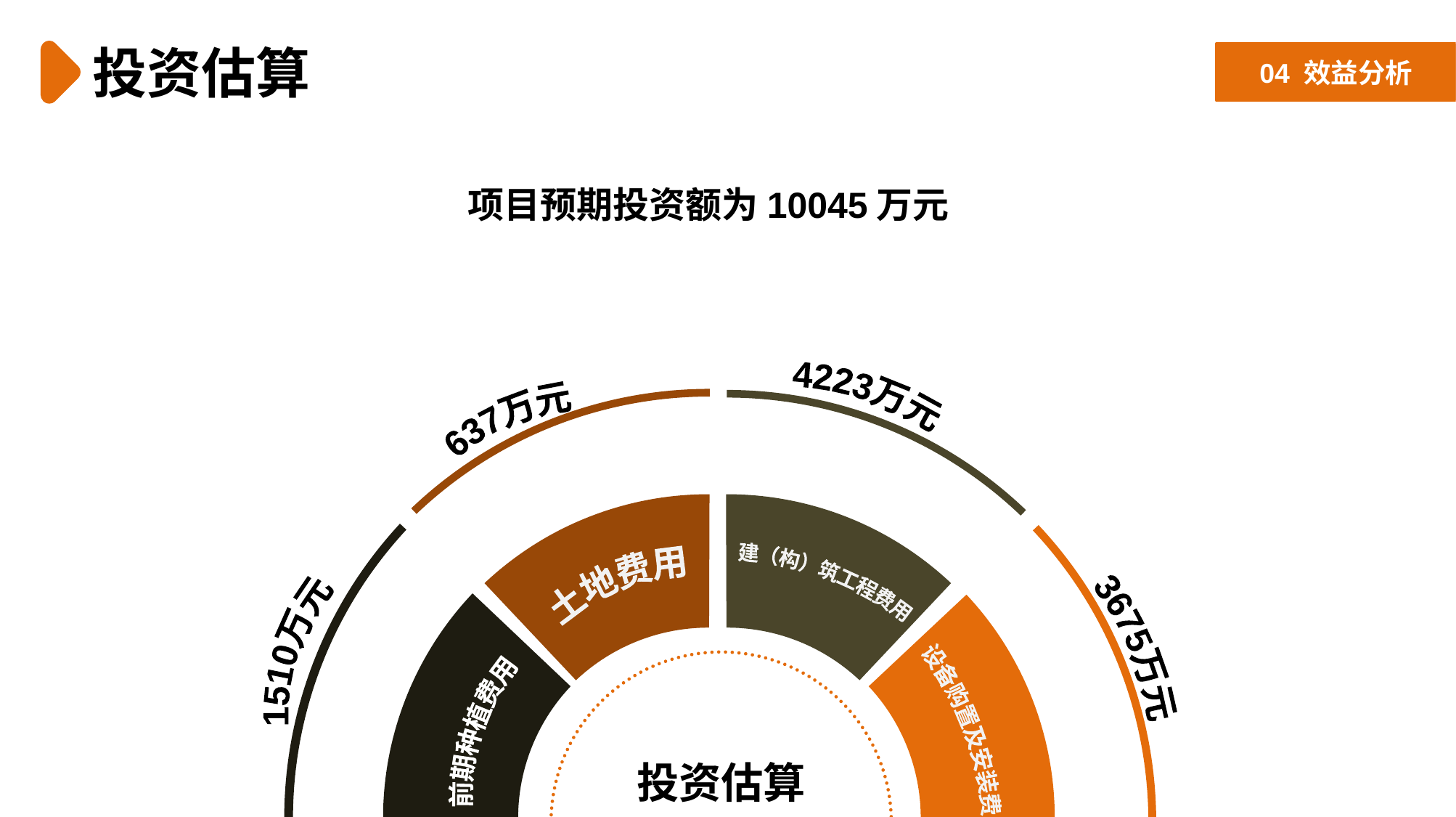

投资估算
04 效益分析

项目预期投资额为10045万元

4223万元
637万元

建（构）筑工程费用
土地费用
YOUR TEXT
YOUR TEXT
1510万元
3675万元

前期种植费用
设备购置及安装费
投资估算